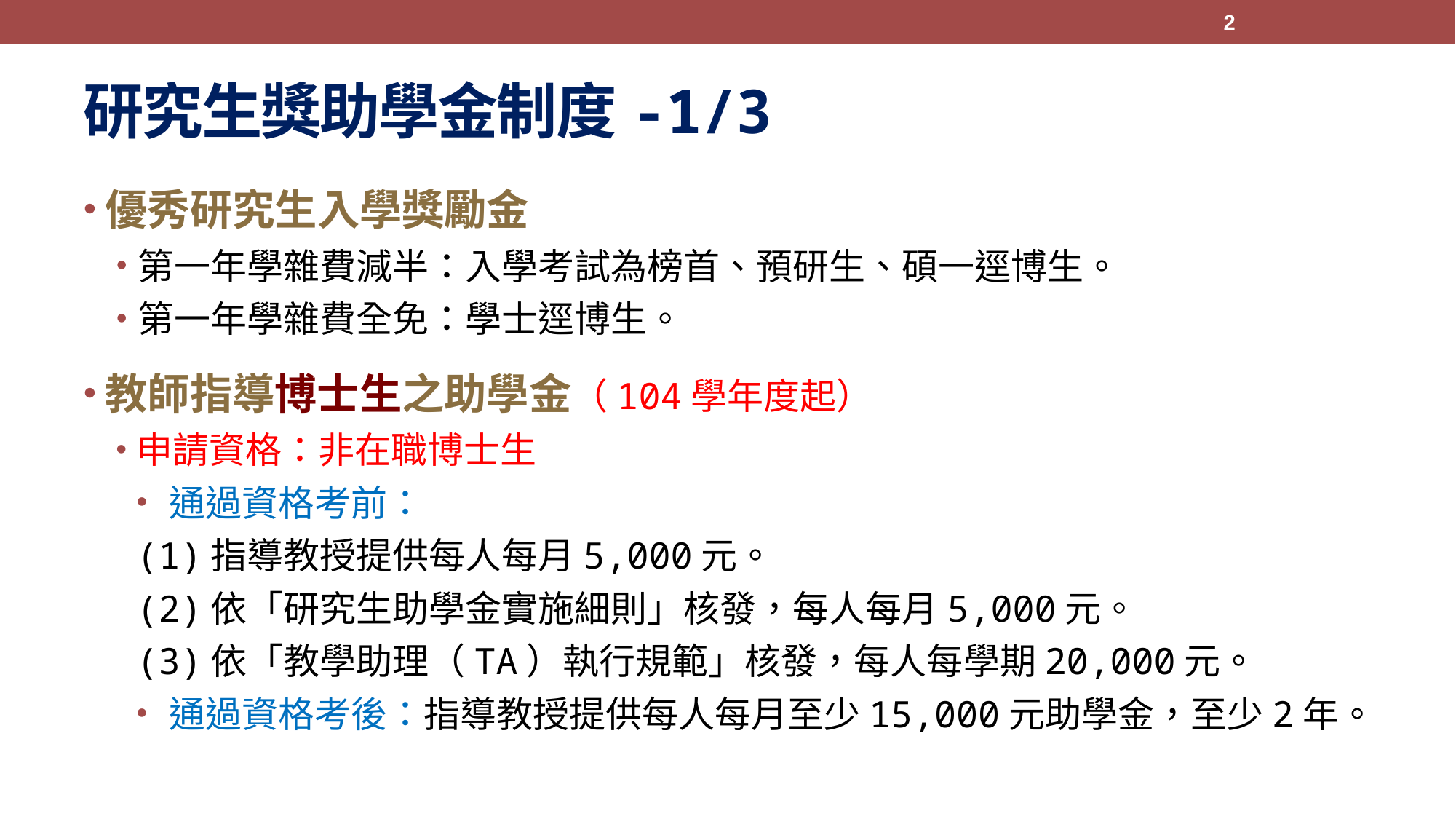

2
# 研究生獎助學金制度-1/3
優秀研究生入學獎勵金
第一年學雜費減半：入學考試為榜首、預研生、碩一逕博生。
第一年學雜費全免：學士逕博生。
教師指導博士生之助學金（104學年度起）
申請資格：非在職博士生
通過資格考前：
(1)指導教授提供每人每月5,000元。
(2)依「研究生助學金實施細則」核發，每人每月5,000元。
(3)依「教學助理（TA）執行規範」核發，每人每學期20,000元。
通過資格考後：指導教授提供每人每月至少15,000元助學金，至少2年。